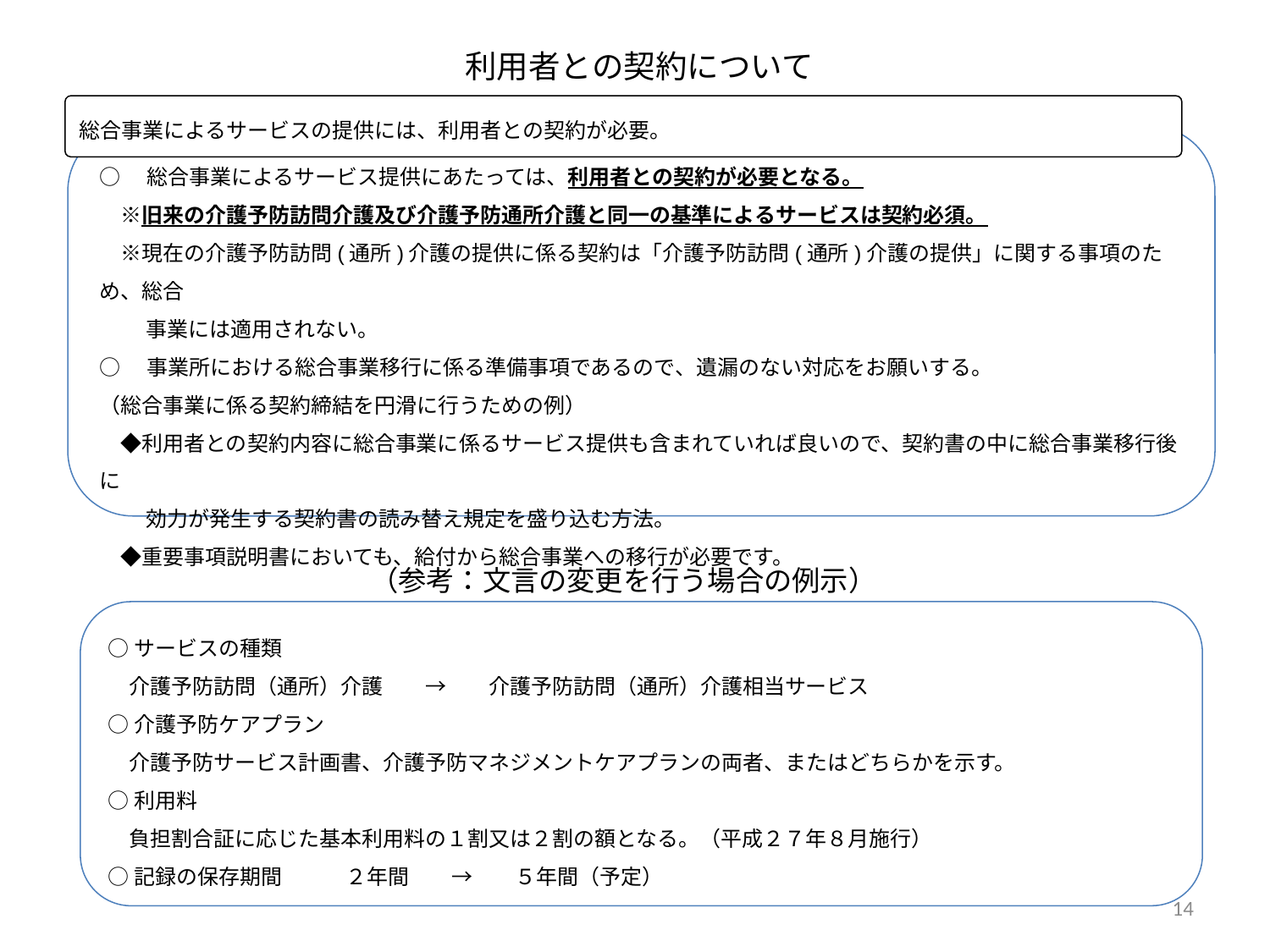

# 利用者との契約について
総合事業によるサービスの提供には、利⽤者との契約が必要。
○　総合事業によるサービス提供にあたっては、利⽤者との契約が必要となる。
　※旧来の介護予防訪問介護及び介護予防通所介護と同⼀の基準によるサービスは契約必須。
　※現在の介護予防訪問(通所)介護の提供に係る契約は「介護予防訪問(通所)介護の提供」に関する事項のため、総合
　　 事業には適⽤されない。
○　事業所における総合事業移⾏に係る準備事項であるので、遺漏のない対応をお願いする。
（総合事業に係る契約締結を円滑に⾏うための例）
　◆利⽤者との契約内容に総合事業に係るサービス提供も含まれていれば良いので、契約書の中に総合事業移⾏後に
　　 効⼒が発⽣する契約書の読み替え規定を盛り込む⽅法。
　◆重要事項説明書においても、給付から総合事業への移行が必要です。
（参考：文言の変更を行う場合の例示）
○サービスの種類
　介護予防訪問（通所）介護　　→　　介護予防訪問（通所）介護相当サービス
○介護予防ケアプラン
　介護予防サービス計画書、介護予防マネジメントケアプランの両者、またはどちらかを示す。
○利用料
　負担割合証に応じた基本利用料の１割又は２割の額となる。（平成２７年８月施行）
○記録の保存期間　　　２年間　　→　　５年間（予定）

14